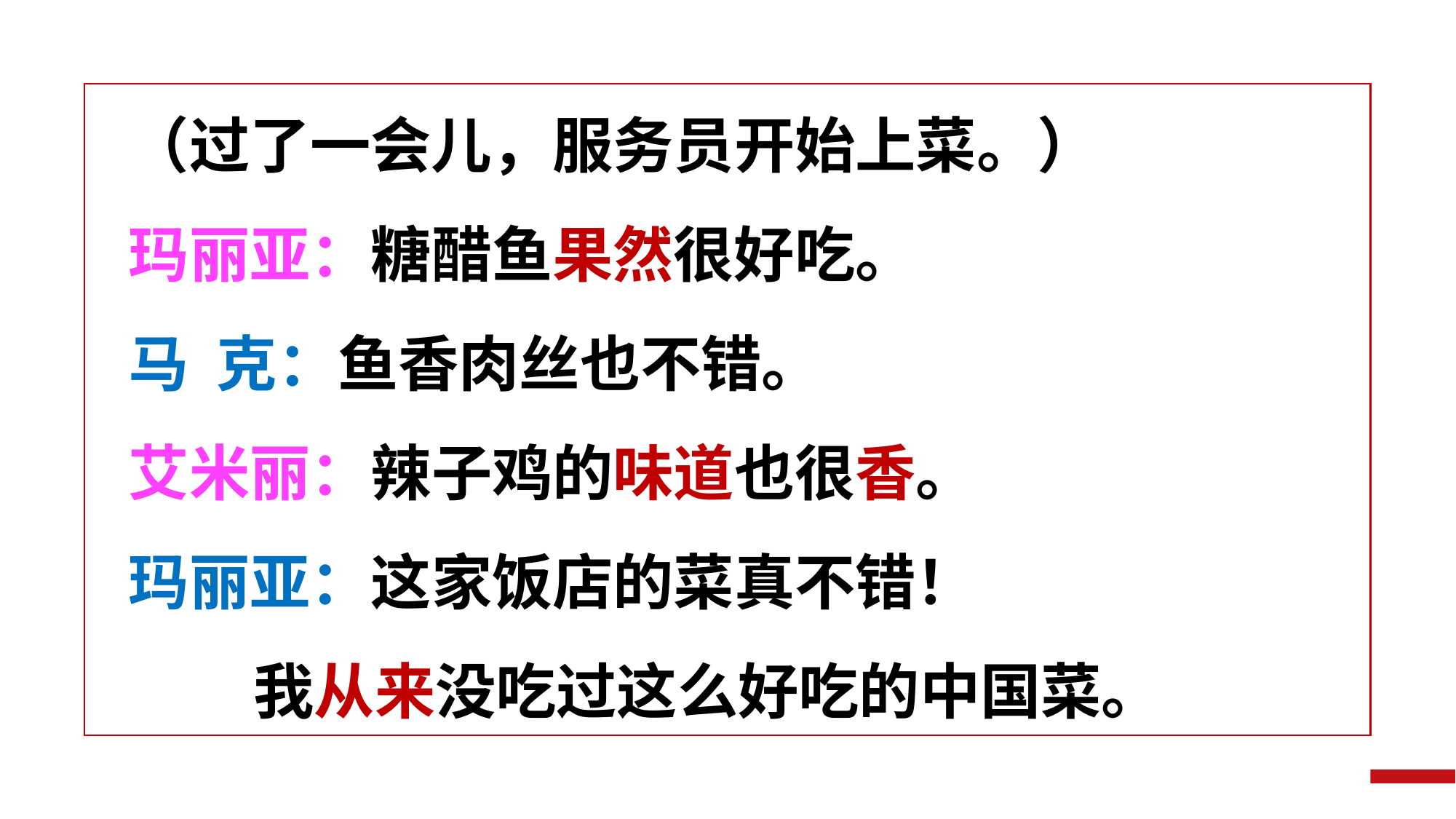

（过了一会儿，服务员开始上菜。）
玛丽亚：糖醋鱼果然很好吃。
马  克：鱼香肉丝也不错。
艾米丽：辣子鸡的味道也很香。
玛丽亚：这家饭店的菜真不错！
        我从来没吃过这么好吃的中国菜。